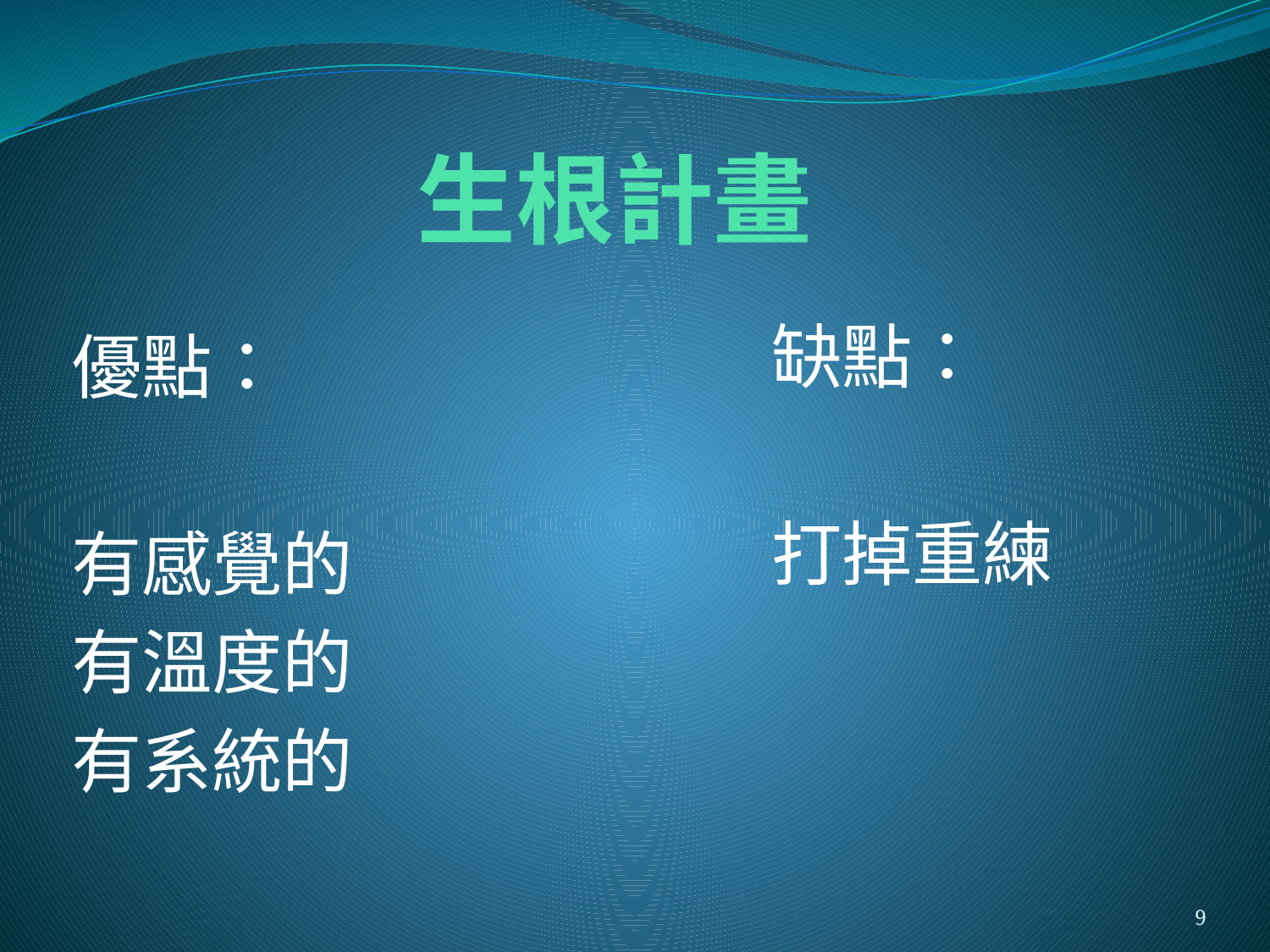

# 生根計畫
缺點：

打掉重練
優點：

有感覺的
有溫度的
有系統的

9